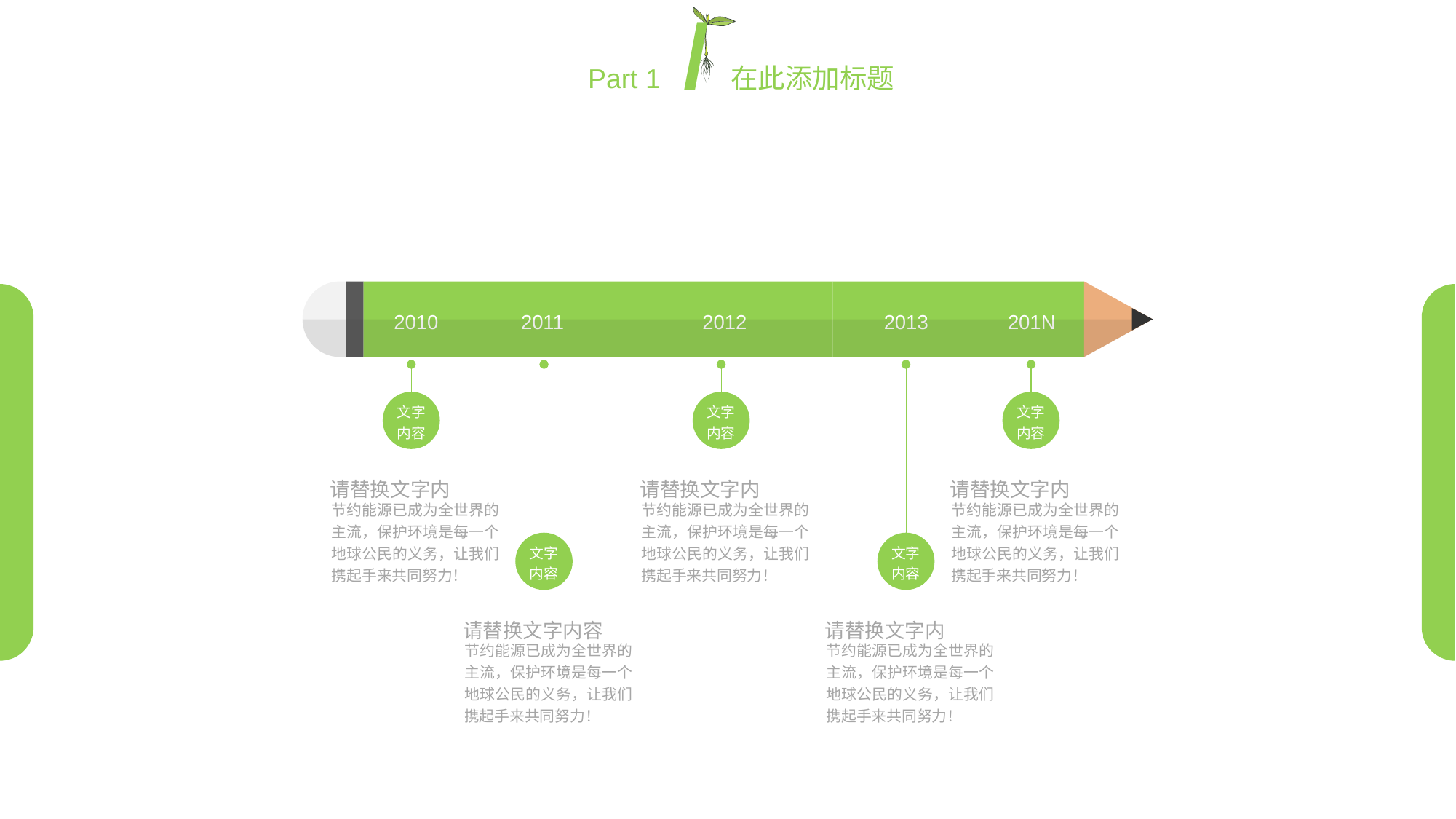

Part 1   /在此添加标题

2010

2011

2012

2013

201N

文字内容
文字内容
文字内容
文字内容
文字内容
请替换文字内
请替换文字内
请替换文字内
节约能源已成为全世界的主流，保护环境是每一个地球公民的义务，让我们携起手来共同努力！
节约能源已成为全世界的主流，保护环境是每一个地球公民的义务，让我们携起手来共同努力！
节约能源已成为全世界的主流，保护环境是每一个地球公民的义务，让我们携起手来共同努力！
请替换文字内容
请替换文字内
节约能源已成为全世界的主流，保护环境是每一个地球公民的义务，让我们携起手来共同努力！
节约能源已成为全世界的主流，保护环境是每一个地球公民的义务，让我们携起手来共同努力！